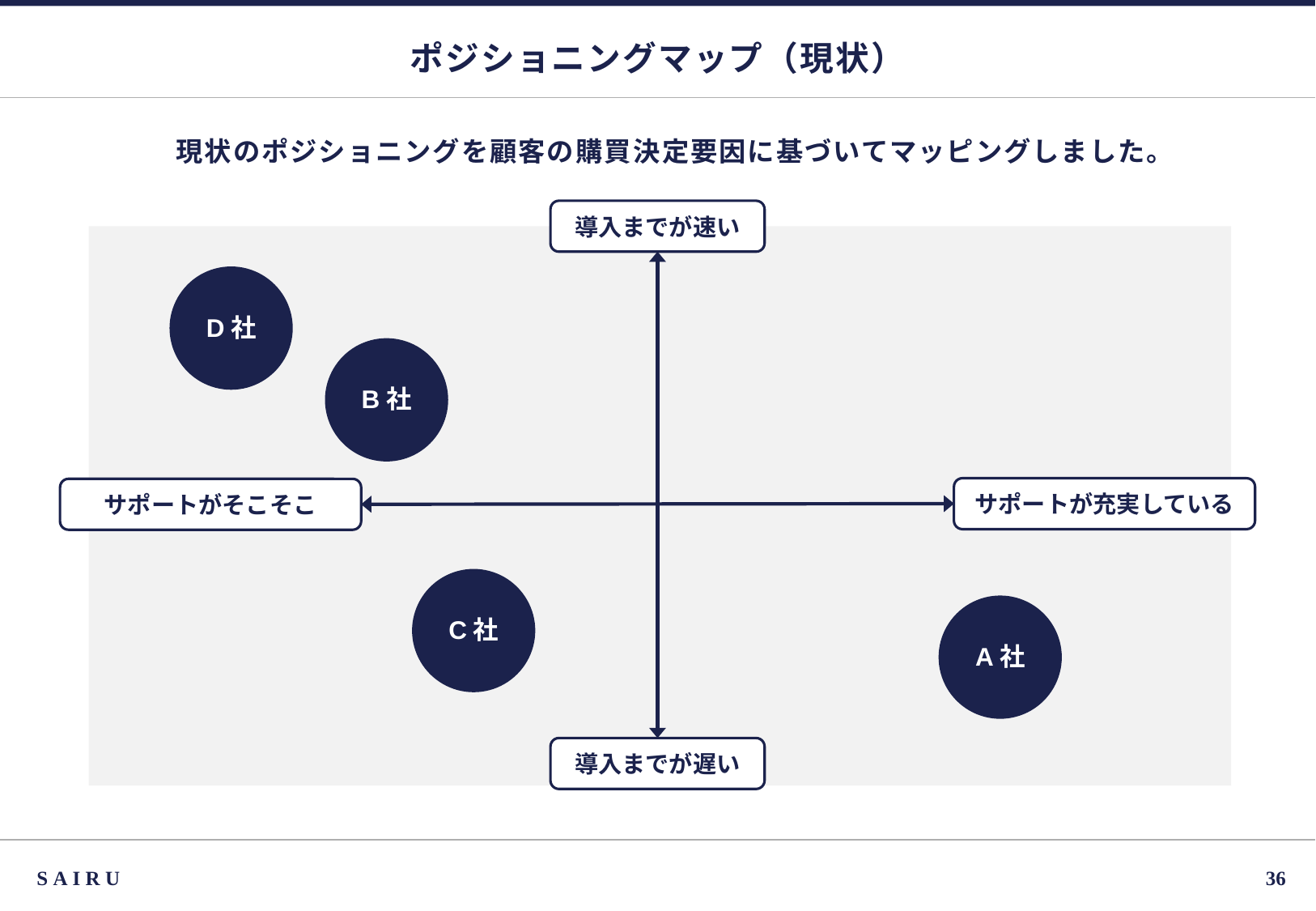

# ポジショニングマップ（現状）
現状のポジショニングを顧客の購買決定要因に基づいてマッピングしました。
導入までが速い

D社

B社
サポートが充実している
サポートがそこそこ

C社

A社
導入までが遅い
SAIRU
36